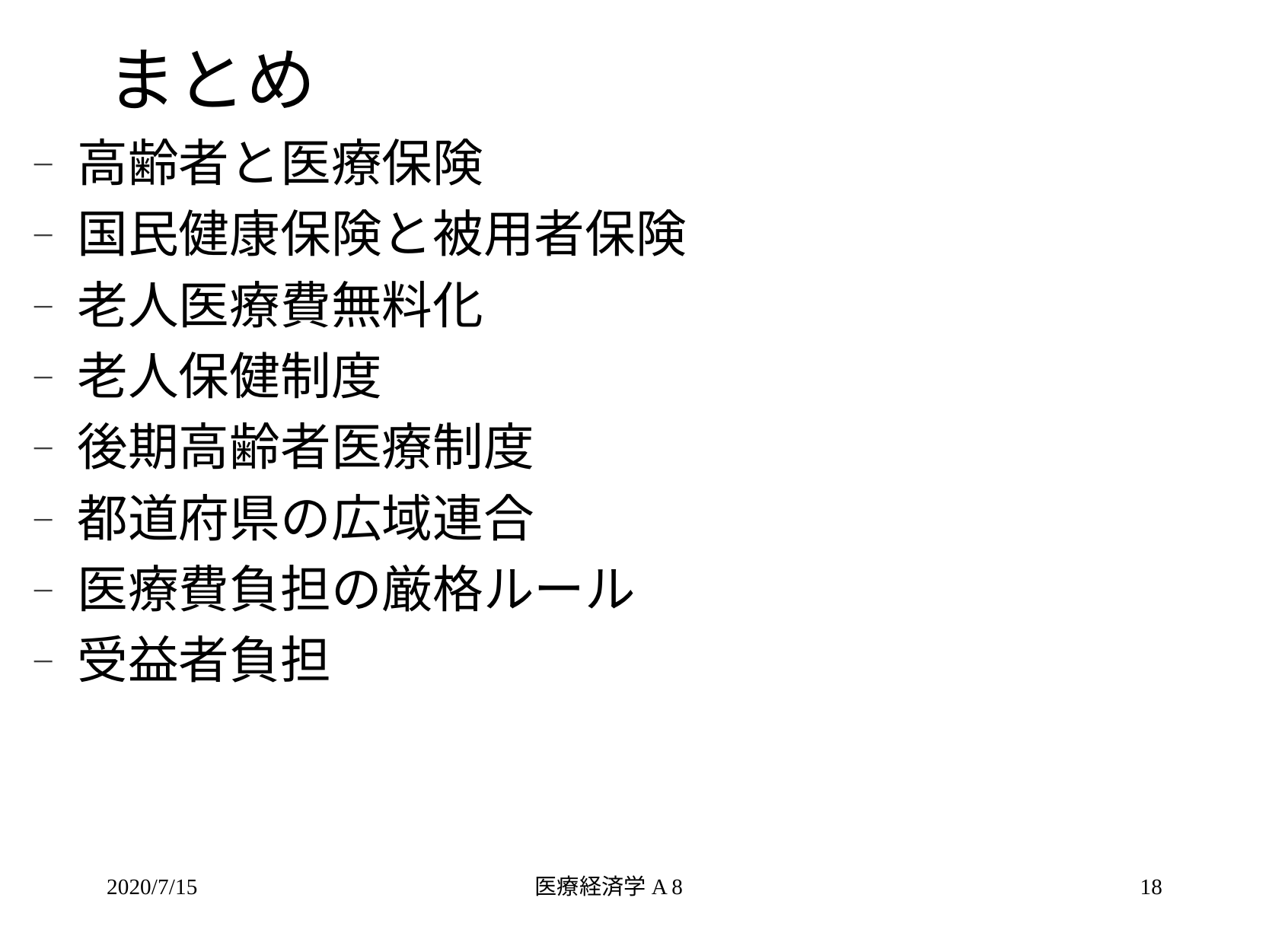

# まとめ
高齢者と医療保険
国民健康保険と被用者保険
老人医療費無料化
老人保健制度
後期高齢者医療制度
都道府県の広域連合
医療費負担の厳格ルール
受益者負担

2020/7/15
医療経済学A 8
18